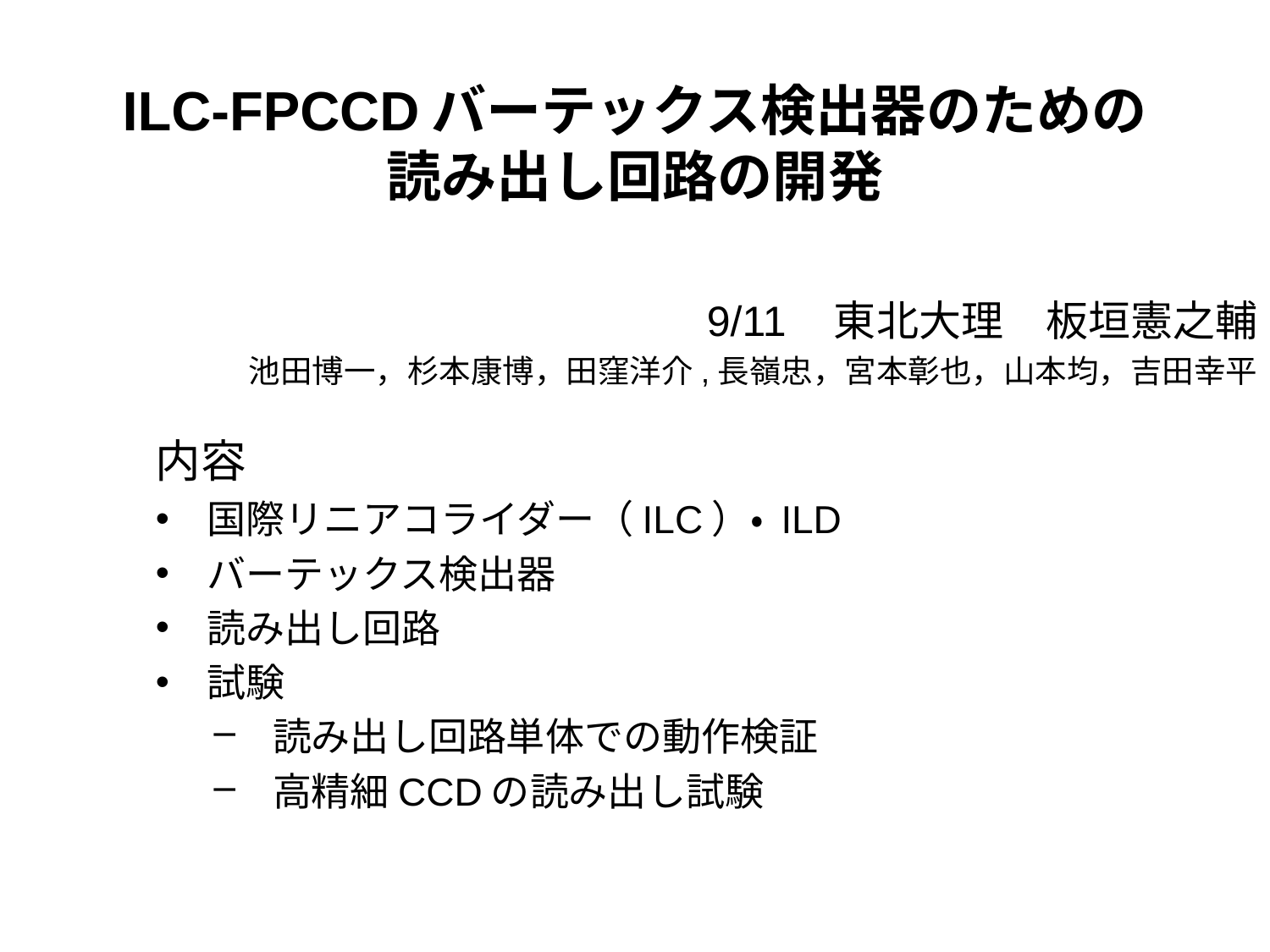

# ILC-FPCCDバーテックス検出器のための 読み出し回路の開発
9/11	東北大理　板垣憲之輔
池田博一，杉本康博，田窪洋介,長嶺忠，宮本彰也，山本均，吉田幸平
内容
　国際リニアコライダー（ILC）・ ILD
　バーテックス検出器
　読み出し回路
　試験
　読み出し回路単体での動作検証
　高精細CCDの読み出し試験